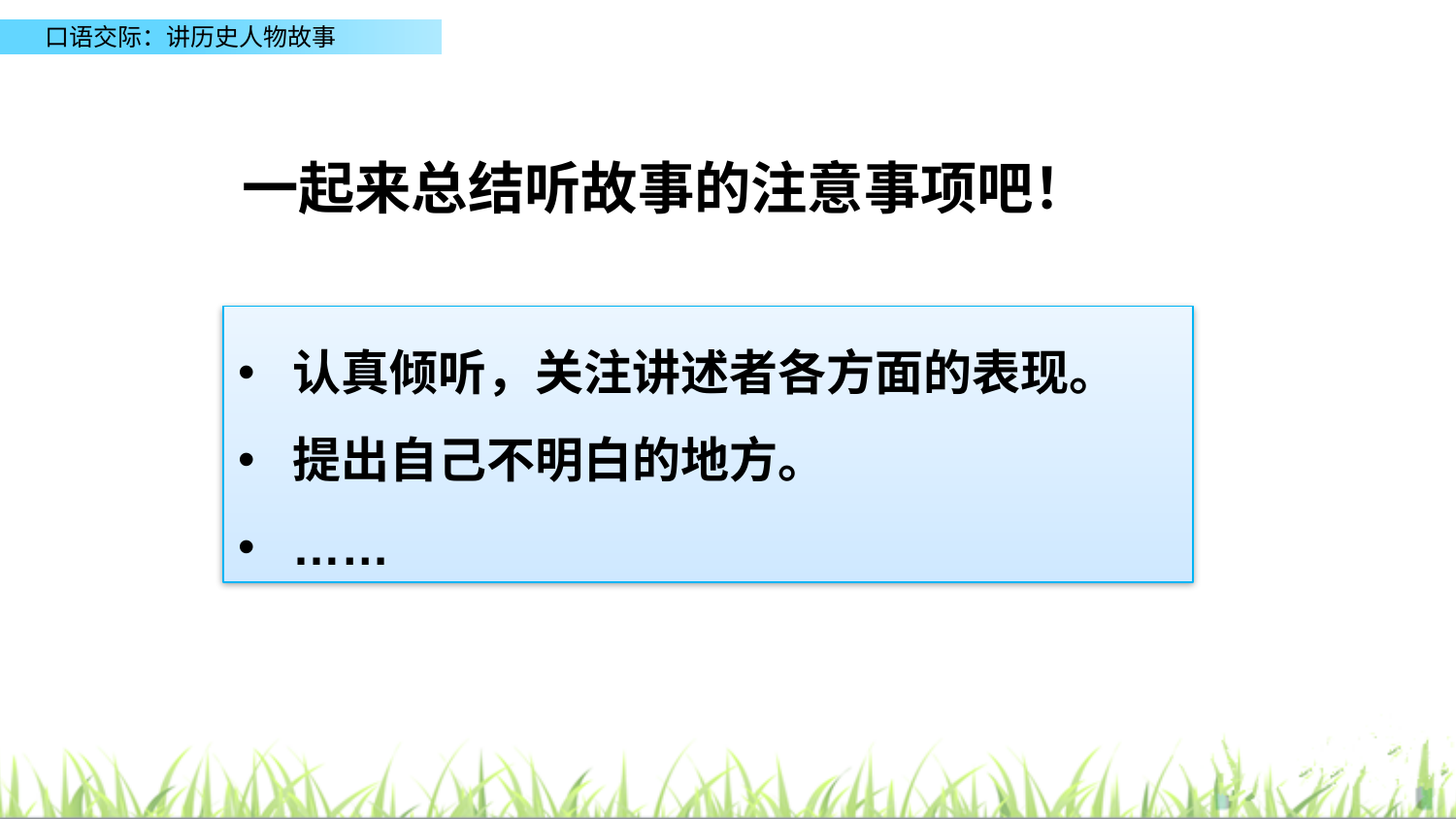

一起来总结听故事的注意事项吧！
认真倾听，关注讲述者各方面的表现。
提出自己不明白的地方。
……